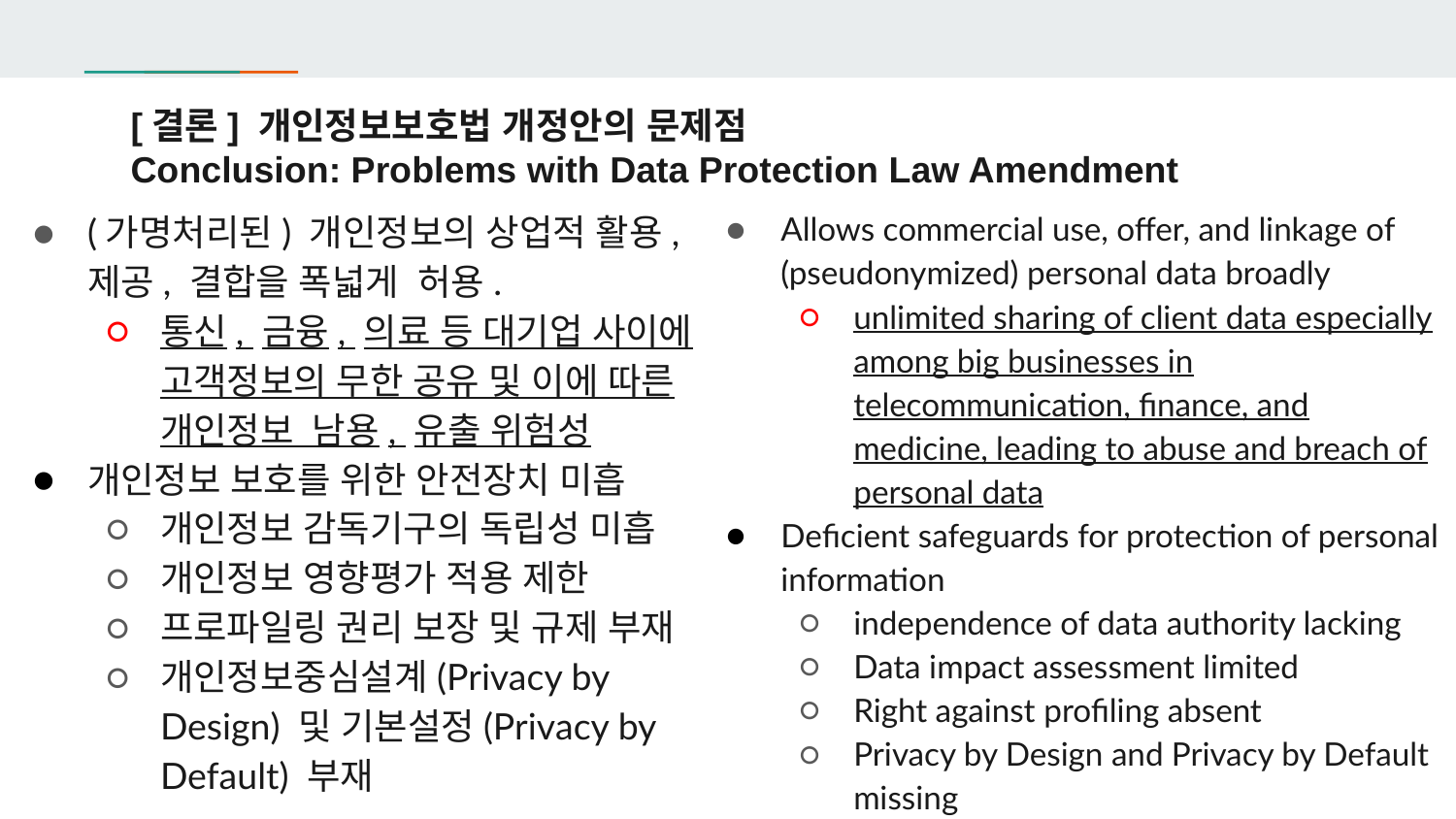

# [결론] 개인정보보호법 개정안의 문제점 Conclusion: Problems with Data Protection Law Amendment
(가명처리된) 개인정보의 상업적 활용, 제공, 결합을 폭넓게  허용.
통신, 금융, 의료 등 대기업 사이에 고객정보의 무한 공유 및 이에 따른 개인정보  남용, 유출 위험성
개인정보 보호를 위한 안전장치 미흡
개인정보 감독기구의 독립성 미흡
개인정보 영향평가 적용 제한
프로파일링 권리 보장 및 규제 부재
개인정보중심설계(Privacy by Design) 및 기본설정(Privacy by Default) 부재
Allows commercial use, offer, and linkage of (pseudonymized) personal data broadly
unlimited sharing of client data especially among big businesses in telecommunication, finance, and medicine, leading to abuse and breach of personal data
Deficient safeguards for protection of personal information
independence of data authority lacking
Data impact assessment limited
Right against profiling absent
Privacy by Design and Privacy by Default missing